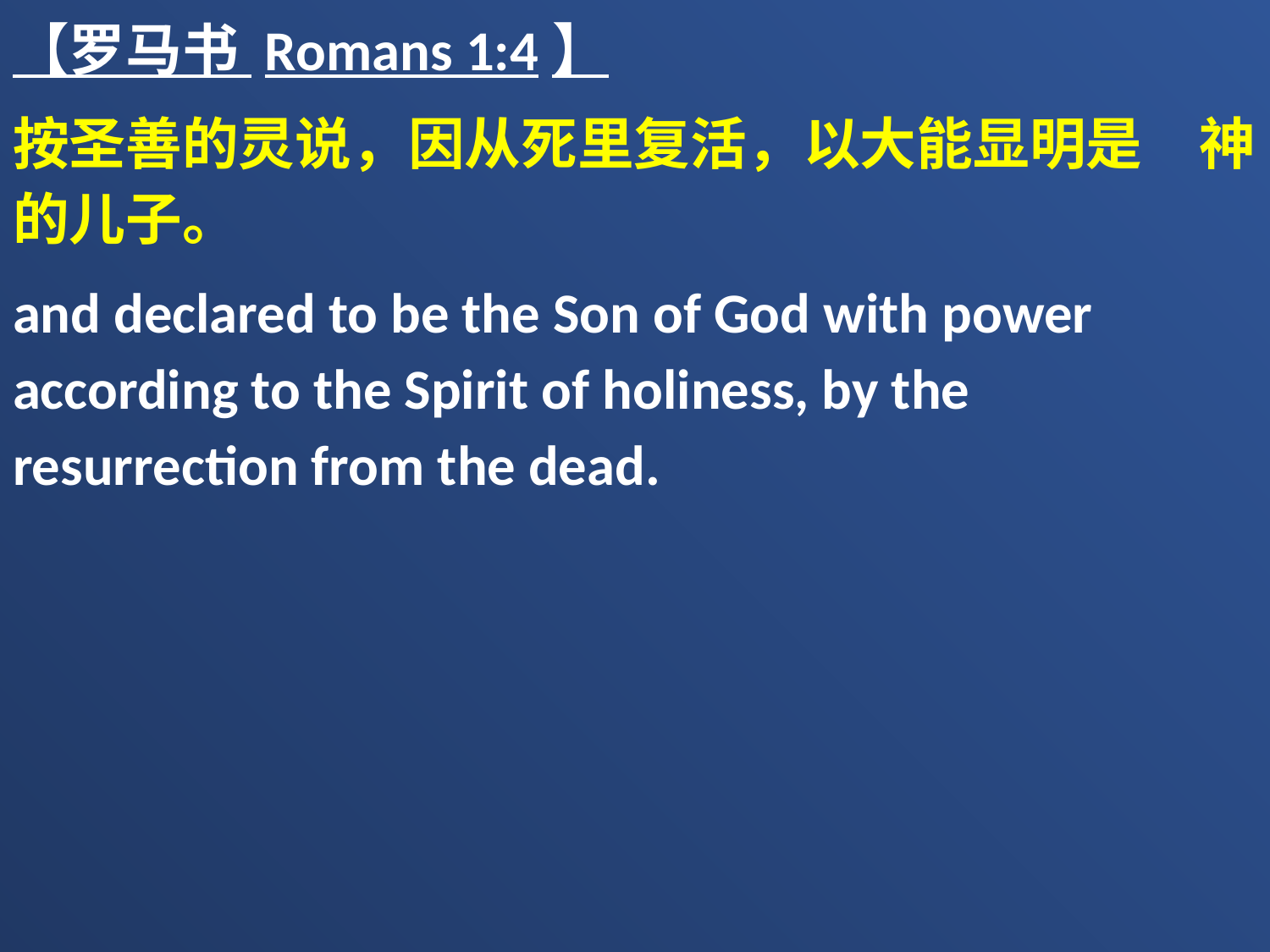

【罗马书 Romans 1:4】
按圣善的灵说，因从死里复活，以大能显明是　神的儿子。
and declared to be the Son of God with power according to the Spirit of holiness, by the resurrection from the dead.